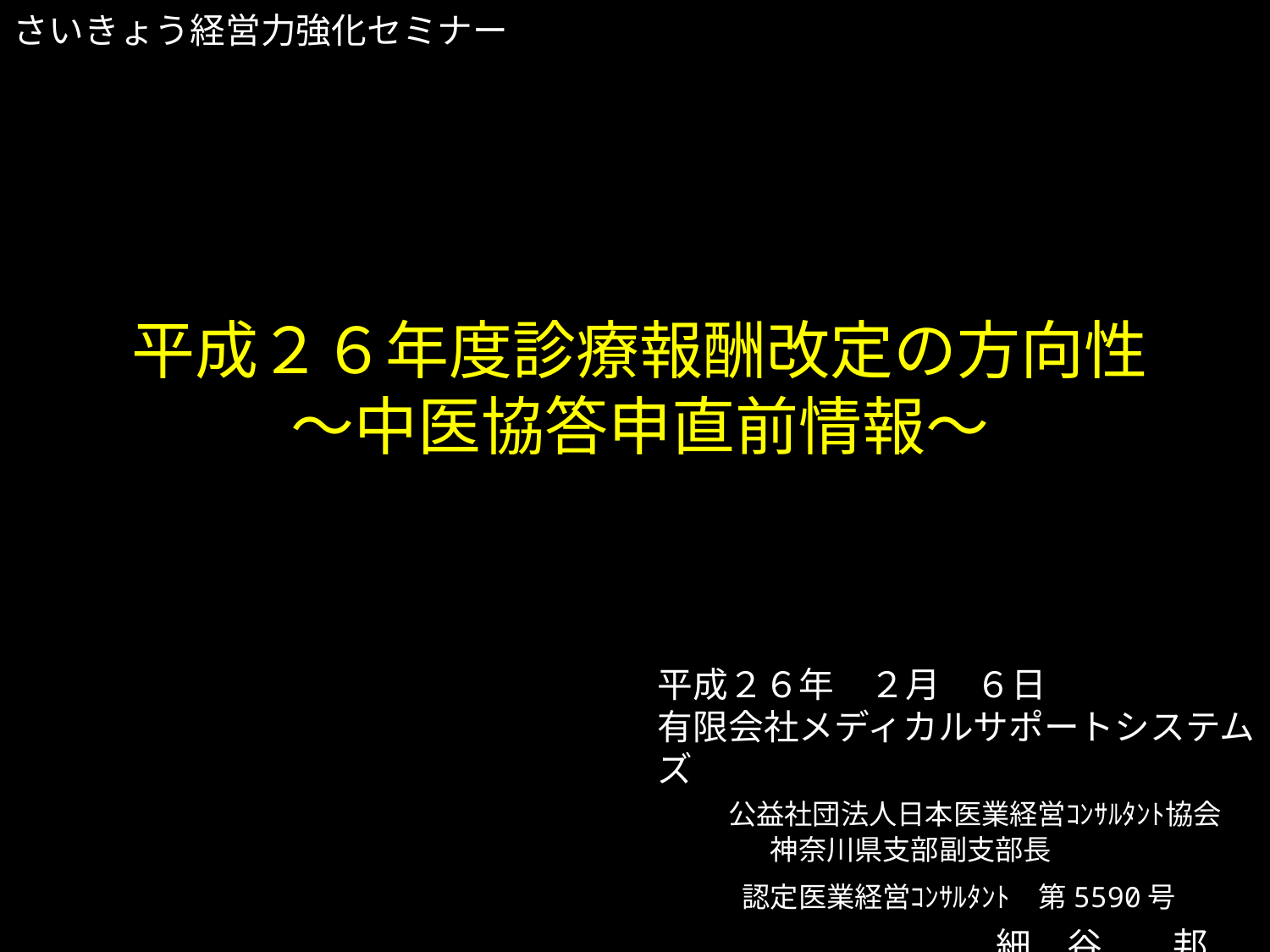

さいきょう経営力強化セミナー
# 平成２６年度診療報酬改定の方向性 ～中医協答申直前情報～
平成２６年　２月　６日
有限会社メディカルサポートシステムズ
　　公益社団法人日本医業経営ｺﾝｻﾙﾀﾝﾄ協会
　　　　神奈川県支部副支部長
　　　認定医業経営ｺﾝｻﾙﾀﾝﾄ　第5590号
　　　　　　　　細　谷　　邦　夫